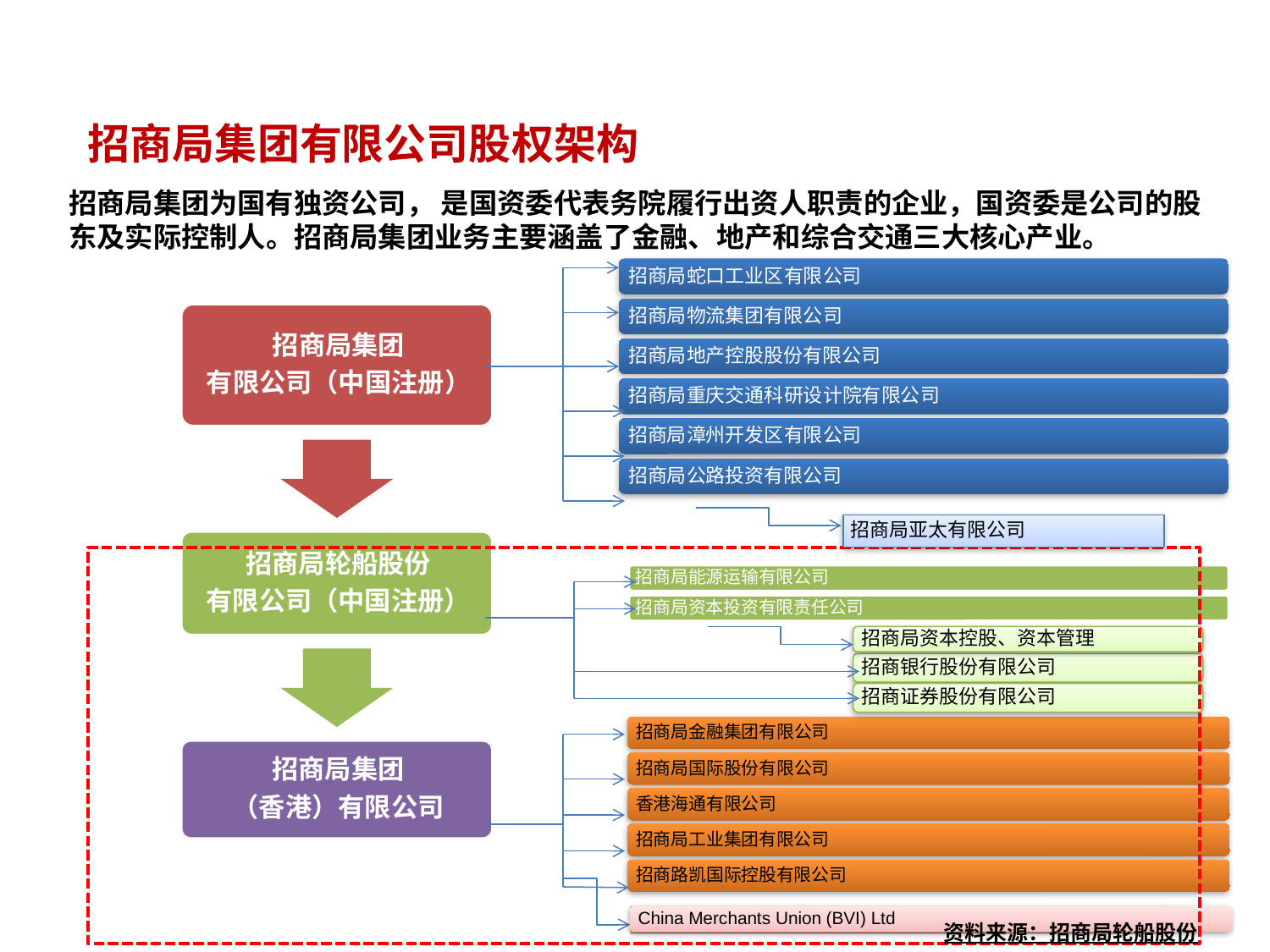

招商局集团有限公司股权架构
招商局集团为国有独资公司， 是国资委代表务院履行出资人职责的企业，国资委是公司的股东及实际控制人。招商局集团业务主要涵盖了金融、地产和综合交通三大核心产业。
招商局蛇口工业区有限公司
招商局物流集团有限公司
招商局地产控股股份有限公司
招商局重庆交通科研设计院有限公司
招商局漳州开发区有限公司
招商局公路投资有限公司
招商局集团
有限公司（中国注册）

招商局轮船股份
有限公司（中国注册）

招商局集团
（香港）有限公司
招商局能源运输有限公司
招商局资本投资有限责任公司
招商局资本控股、资本管理
招商银行股份有限公司
招商证券股份有限公司
招商局金融集团有限公司
招商局国际股份有限公司
香港海通有限公司
招商局工业集团有限公司
招商路凯国际控股有限公司
China Merchants Union (BVI) Ltd
招商局亚太有限公司

资料来源：招商局轮船股份